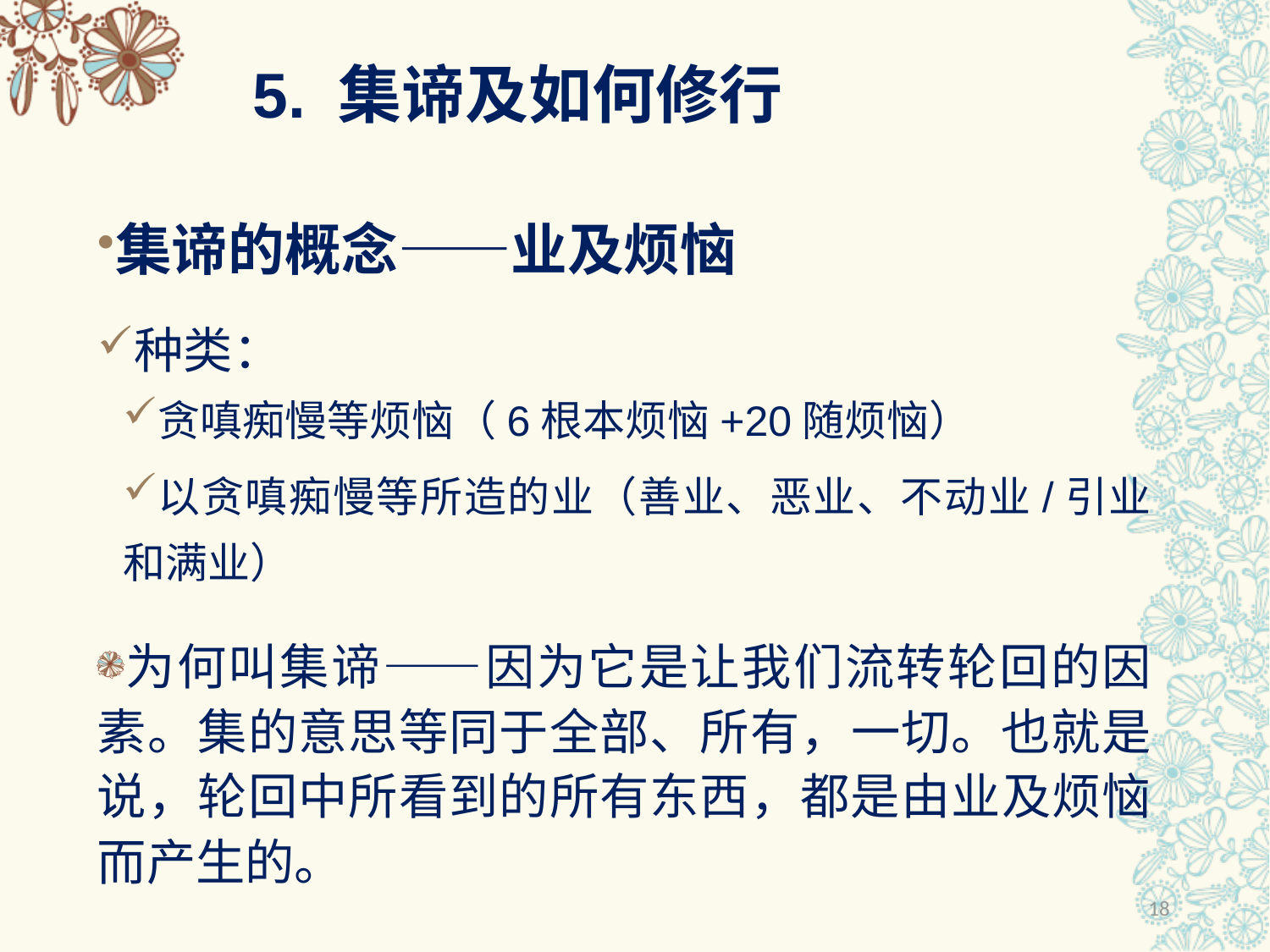

# 5. 集谛及如何修行
集谛的概念——业及烦恼
种类：
贪嗔痴慢等烦恼（6根本烦恼+20随烦恼）
以贪嗔痴慢等所造的业（善业、恶业、不动业/引业和满业）
为何叫集谛——因为它是让我们流转轮回的因素。集的意思等同于全部、所有，一切。也就是说，轮回中所看到的所有东西，都是由业及烦恼而产生的。
18